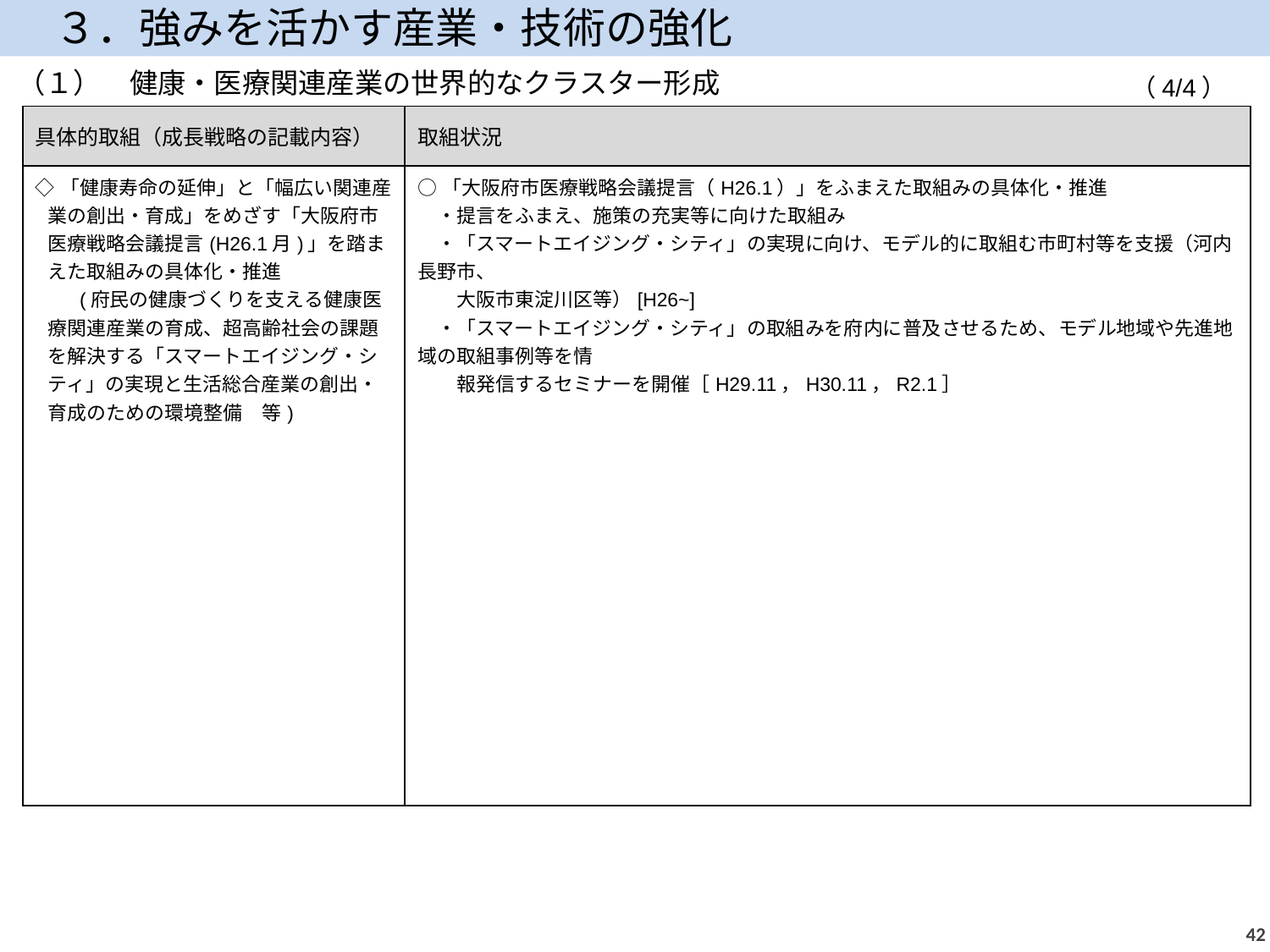

３．強みを活かす産業・技術の強化
（１）　健康・医療関連産業の世界的なクラスター形成
（4/4）
| 具体的取組（成長戦略の記載内容） | 取組状況 |
| --- | --- |
| ◇「健康寿命の延伸」と「幅広い関連産業の創出・育成」をめざす「大阪府市医療戦略会議提言(H26.1月)」を踏まえた取組みの具体化・推進 　　(府民の健康づくりを支える健康医療関連産業の育成、超高齢社会の課題を解決する「スマートエイジング・シティ」の実現と生活総合産業の創出・育成のための環境整備　等) | ○「大阪府市医療戦略会議提言（H26.1）」をふまえた取組みの具体化・推進 　・提言をふまえ、施策の充実等に向けた取組み 　・「スマートエイジング・シティ」の実現に向け、モデル的に取組む市町村等を支援（河内長野市、　 　　大阪市東淀川区等）[H26~] 　・「スマートエイジング・シティ」の取組みを府内に普及させるため、モデル地域や先進地域の取組事例等を情　 　　報発信するセミナーを開催［H29.11，H30.11，R2.1］ |
42